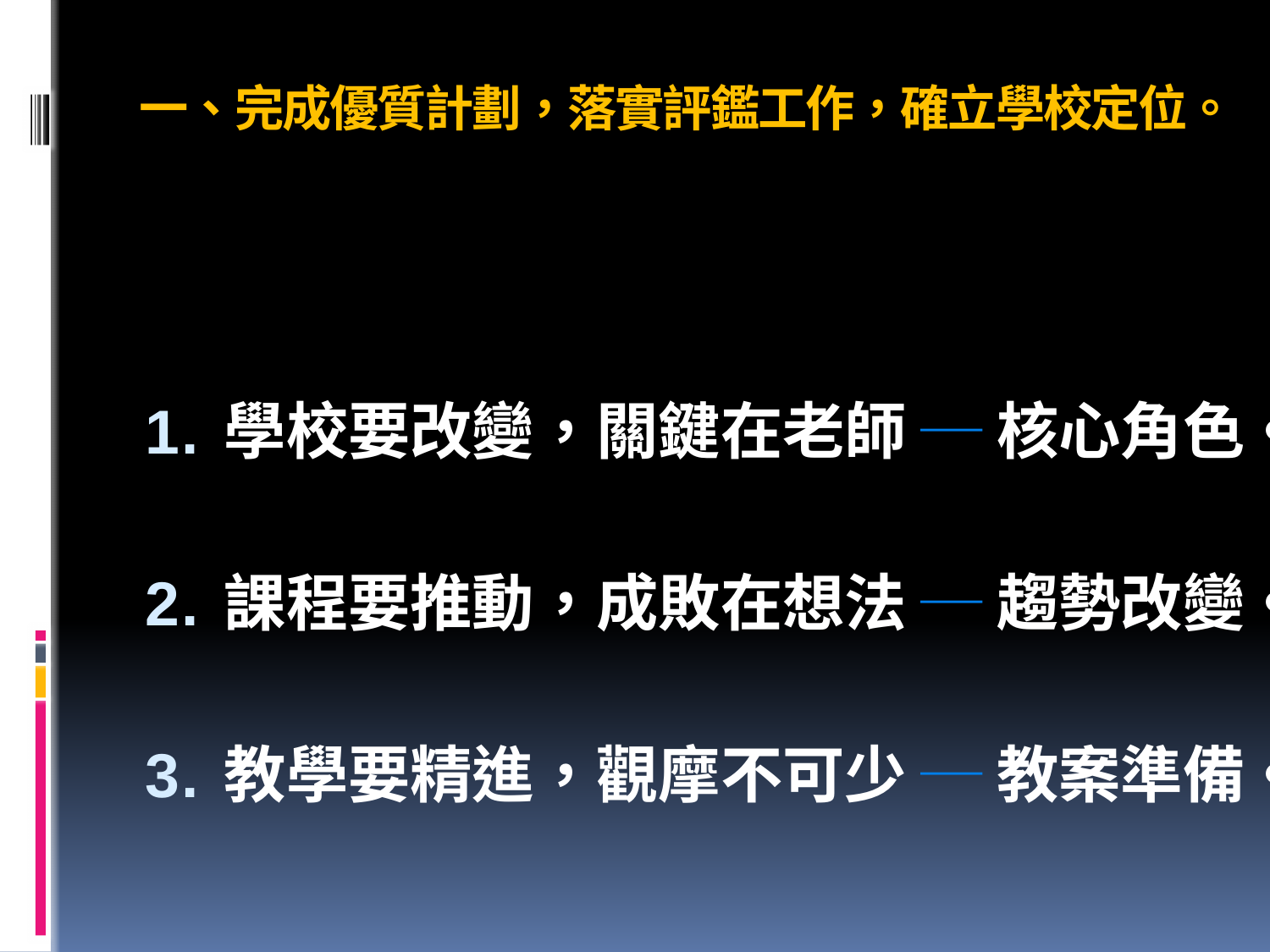

# 一、完成優質計劃，落實評鑑工作，確立學校定位。
學校要改變，關鍵在老師 ─ 核心角色。
課程要推動，成敗在想法 ─ 趨勢改變。
教學要精進，觀摩不可少 ─ 教案準備。